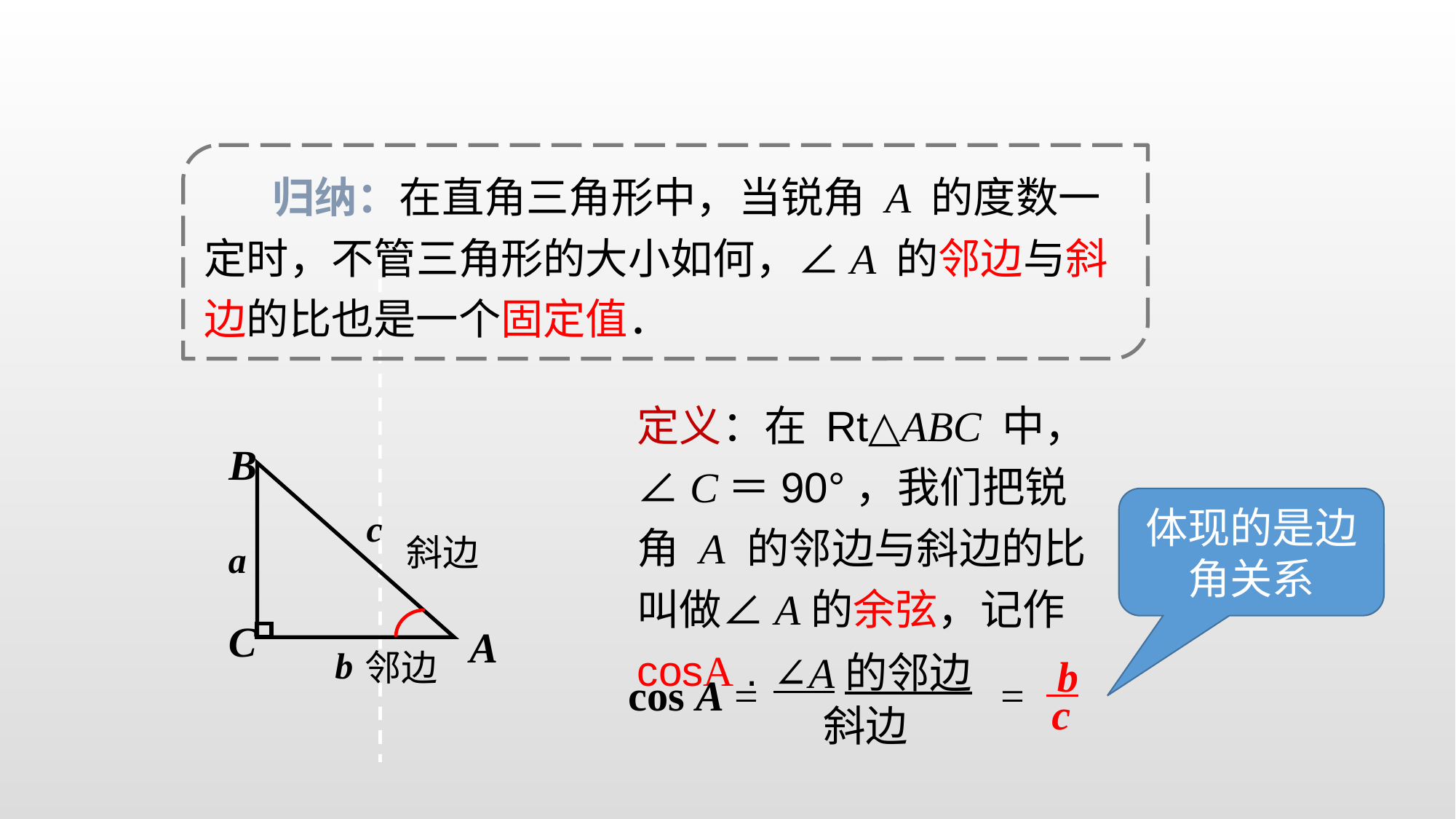

归纳：在直角三角形中，当锐角 A 的度数一定时，不管三角形的大小如何，∠A 的邻边与斜边的比也是一个固定值．

定义：在 Rt△ABC 中，∠C＝90°，我们把锐角 A 的邻边与斜边的比叫做∠A的余弦，记作 cosA .
B

c
斜边
a
C

A
b
邻边
体现的是边角关系
∠A的邻边
 b
cos A =                       =
c
斜边